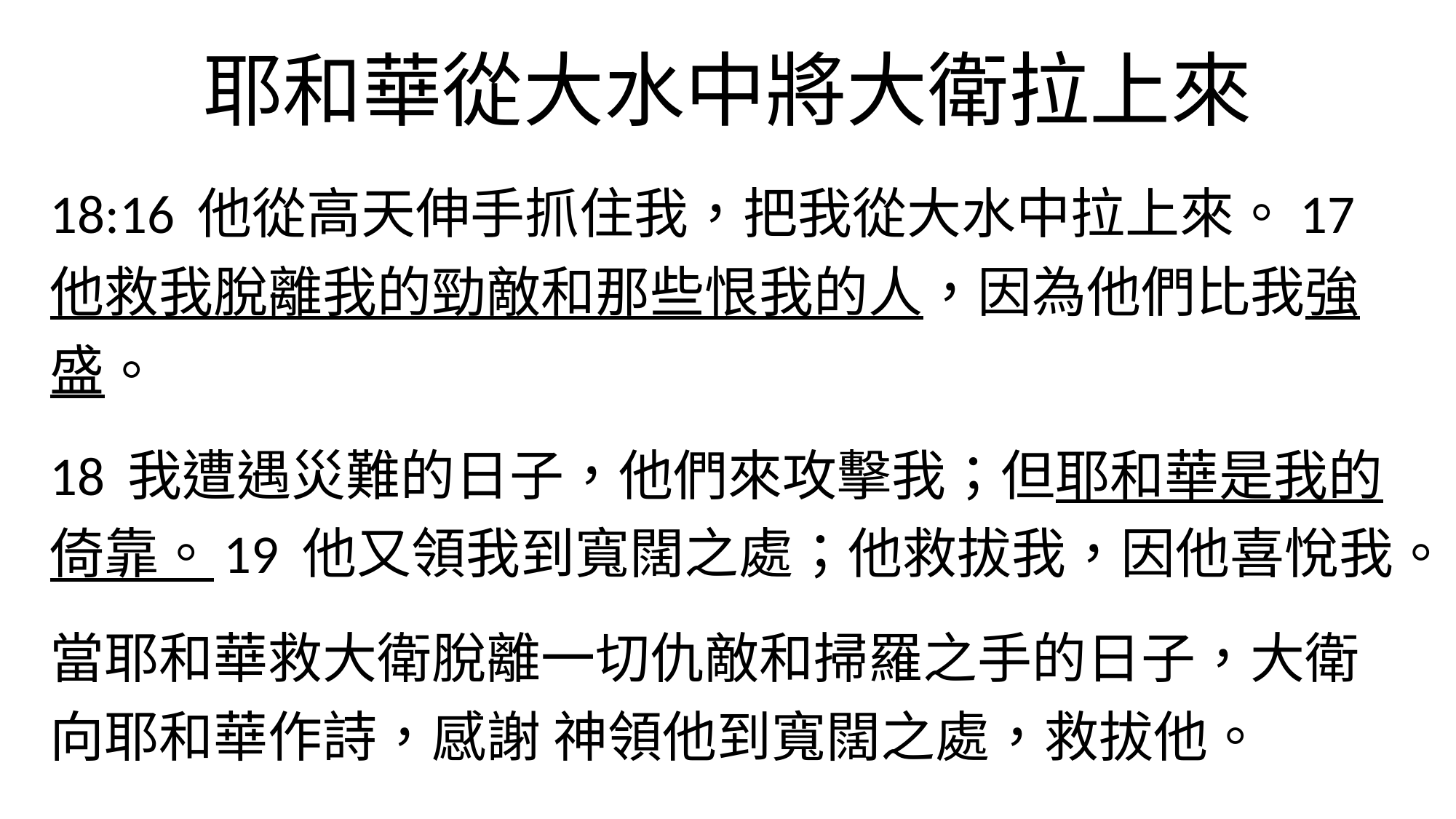

# 耶和華從大水中將大衛拉上來
18:16 他從高天伸手抓住我，把我從大水中拉上來。17 他救我脫離我的勁敵和那些恨我的人，因為他們比我強盛。

18 我遭遇災難的日子，他們來攻擊我；但耶和華是我的倚靠。19 他又領我到寬闊之處；他救拔我，因他喜悅我。

當耶和華救大衛脫離一切仇敵和掃羅之手的日子，大衛向耶和華作詩，感謝 神領他到寬闊之處，救拔他。